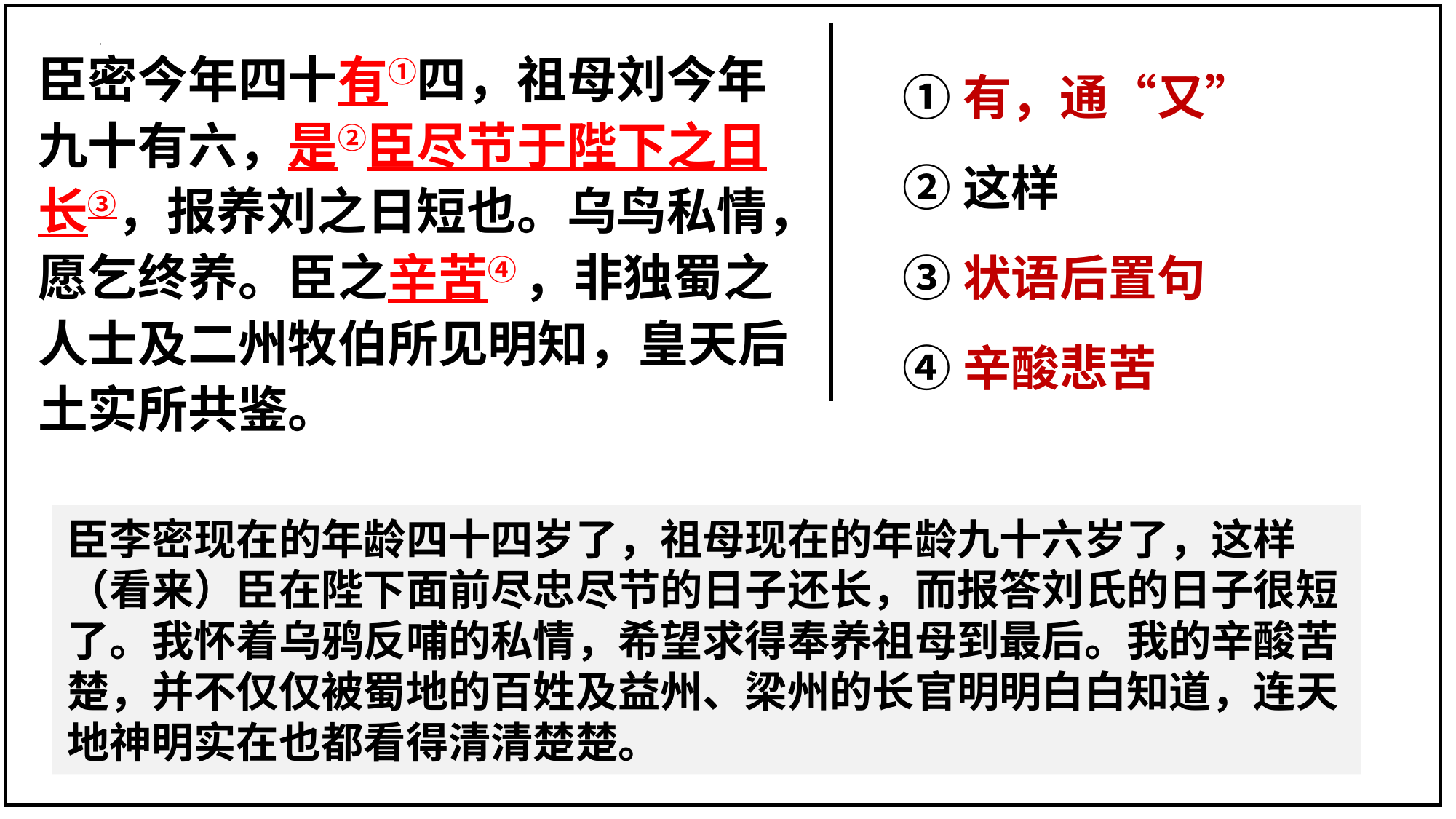

臣密今年四十有①四，祖母刘今年九十有六，是②臣尽节于陛下之日长③，报养刘之日短也。乌鸟私情，愿乞终养。臣之辛苦④ ，非独蜀之人士及二州牧伯所见明知，皇天后土实所共鉴。
①有，通“又”
②这样
③状语后置句
④辛酸悲苦
臣李密现在的年龄四十四岁了，祖母现在的年龄九十六岁了，这样（看来）臣在陛下面前尽忠尽节的日子还长，而报答刘氏的日子很短了。我怀着乌鸦反哺的私情，希望求得奉养祖母到最后。我的辛酸苦楚，并不仅仅被蜀地的百姓及益州、梁州的长官明明白白知道，连天地神明实在也都看得清清楚楚。